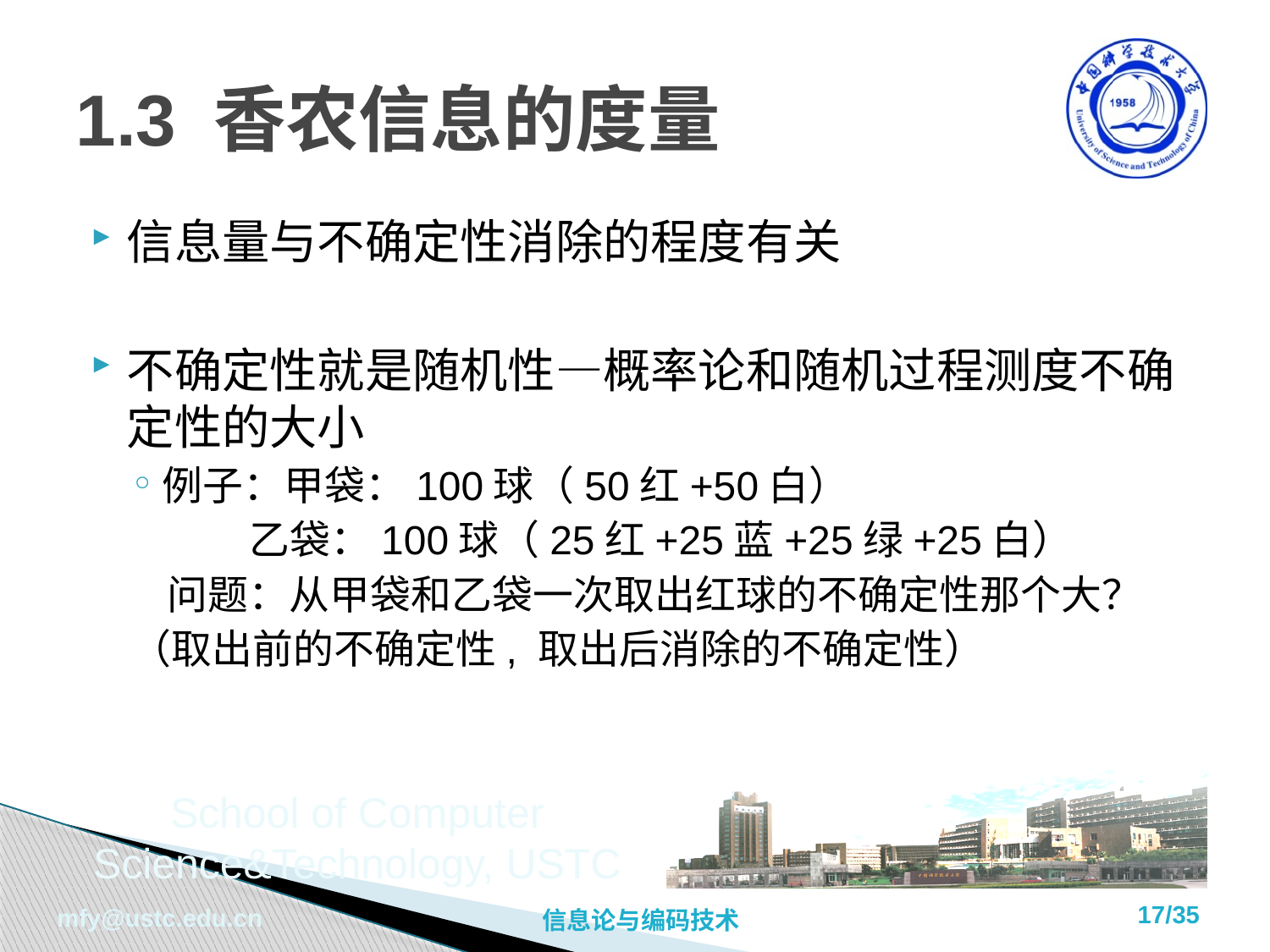

# 1.3 香农信息的度量
信息量与不确定性消除的程度有关

不确定性就是随机性—概率论和随机过程测度不确定性的大小
例子：甲袋：100球（50红+50白）
            乙袋：100球（25红+25蓝+25绿+25白）
   问题：从甲袋和乙袋一次取出红球的不确定性那个大？
（取出前的不确定性, 取出后消除的不确定性）